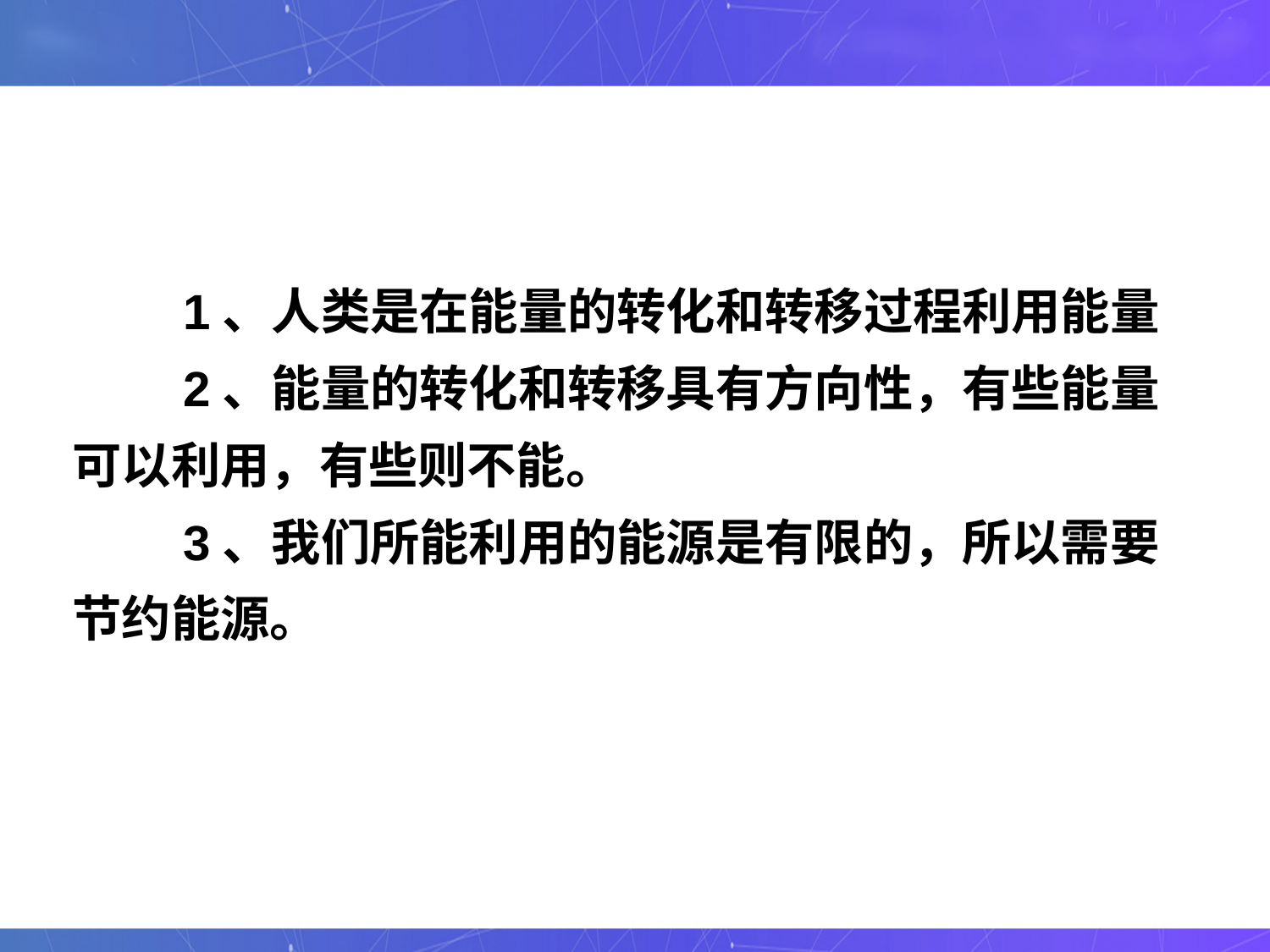

1、人类是在能量的转化和转移过程利用能量
　　2、能量的转化和转移具有方向性，有些能量可以利用，有些则不能。
　　3、我们所能利用的能源是有限的，所以需要节约能源。